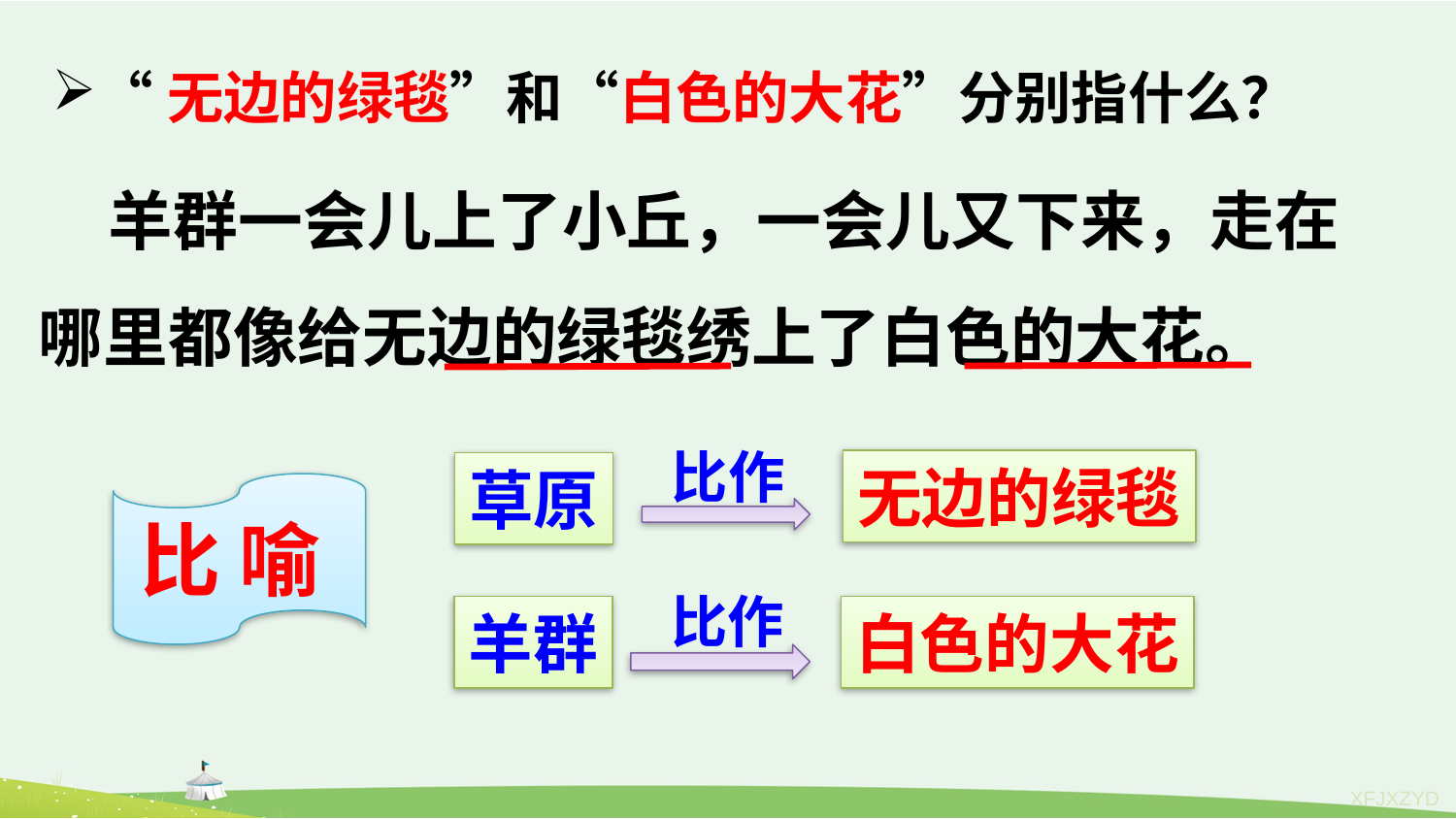

“无边的绿毯”和“白色的大花”分别指什么？
    羊群一会儿上了小丘，一会儿又下来，走在哪里都像给无边的绿毯绣上了白色的大花。
比作
无边的绿毯
草原

比 喻

比作
羊群
白色的大花